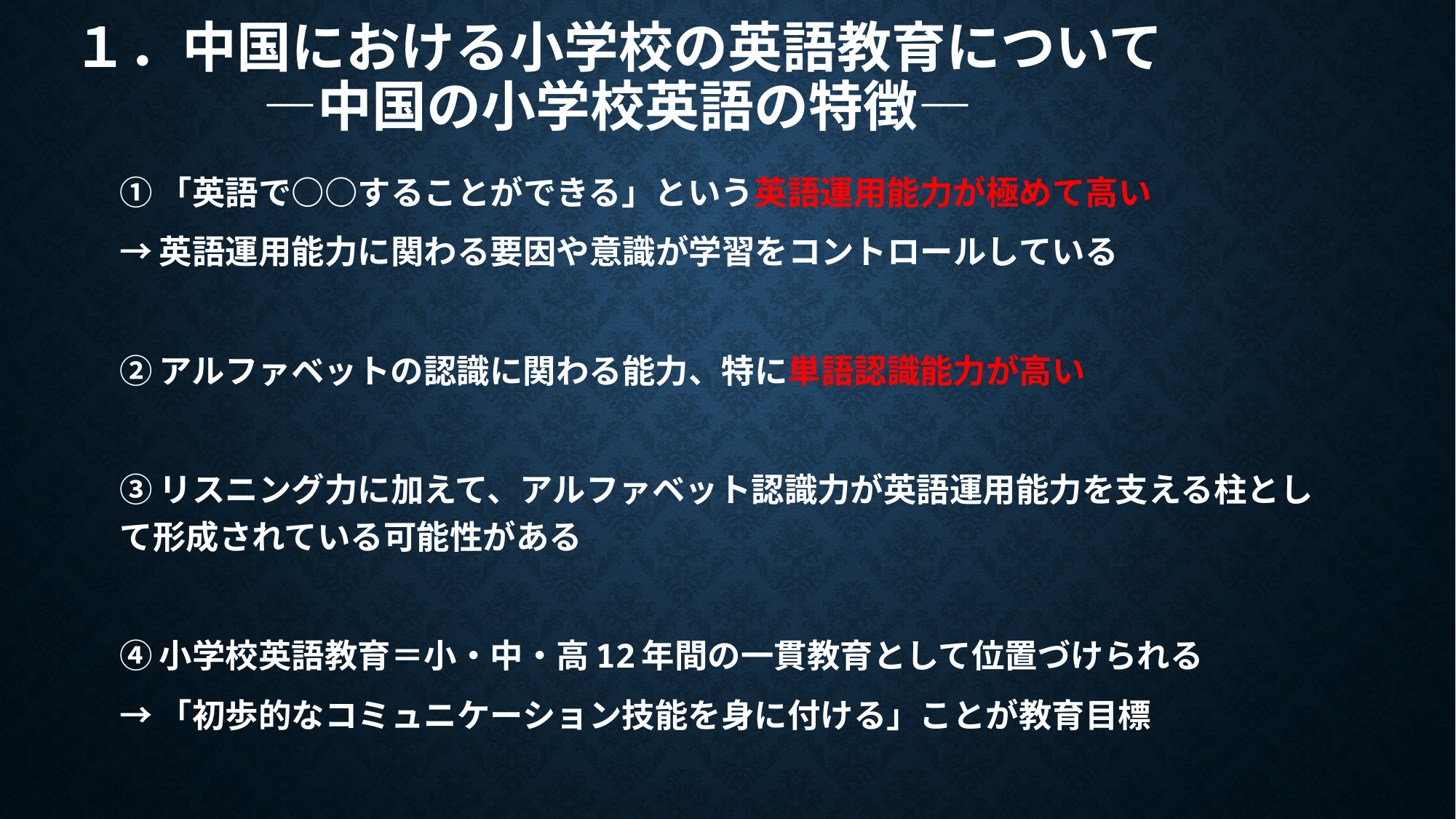

# １．中国における小学校の英語教育について ―中国の小学校英語の特徴―
①「英語で○○することができる」という英語運用能力が極めて高い
→英語運用能力に関わる要因や意識が学習をコントロールしている

②アルファベットの認識に関わる能力、特に単語認識能力が高い

③リスニング力に加えて、アルファベット認識力が英語運用能力を支える柱として形成されている可能性がある

④小学校英語教育＝小・中・高12年間の一貫教育として位置づけられる
→「初歩的なコミュニケーション技能を身に付ける」ことが教育目標